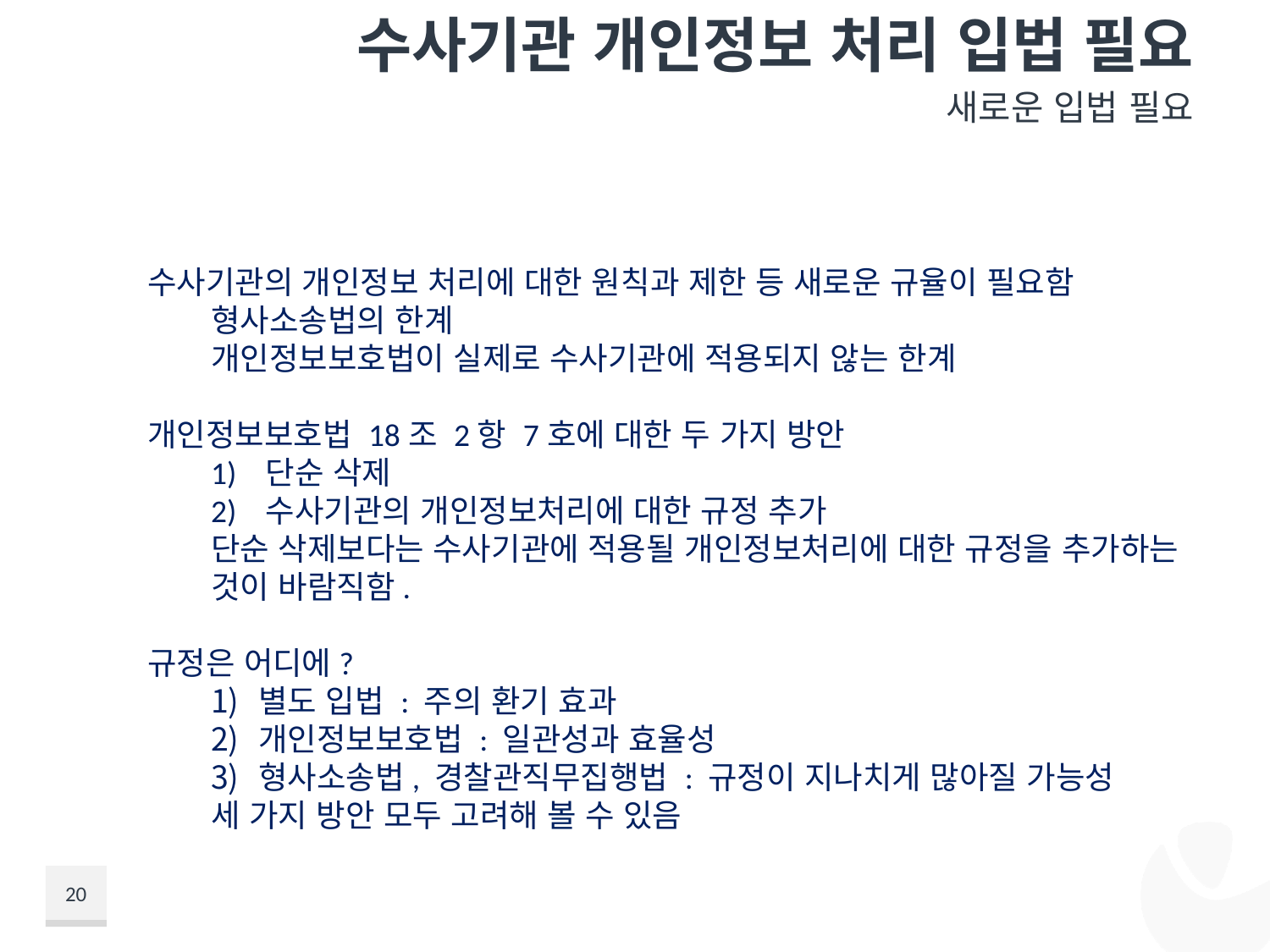

# 수사기관 개인정보 처리 입법 필요
새로운 입법 필요
수사기관의 개인정보 처리에 대한 원칙과 제한 등 새로운 규율이 필요함
형사소송법의 한계
개인정보보호법이 실제로 수사기관에 적용되지 않는 한계

개인정보보호법 18조 2항 7호에 대한 두 가지 방안
1)   단순 삭제
2)   수사기관의 개인정보처리에 대한 규정 추가
단순 삭제보다는 수사기관에 적용될 개인정보처리에 대한 규정을 추가하는 것이 바람직함.

규정은 어디에?
별도 입법 : 주의 환기 효과
개인정보보호법 : 일관성과 효율성
형사소송법, 경찰관직무집행법 : 규정이 지나치게 많아질 가능성
세 가지 방안 모두 고려해 볼 수 있음
20